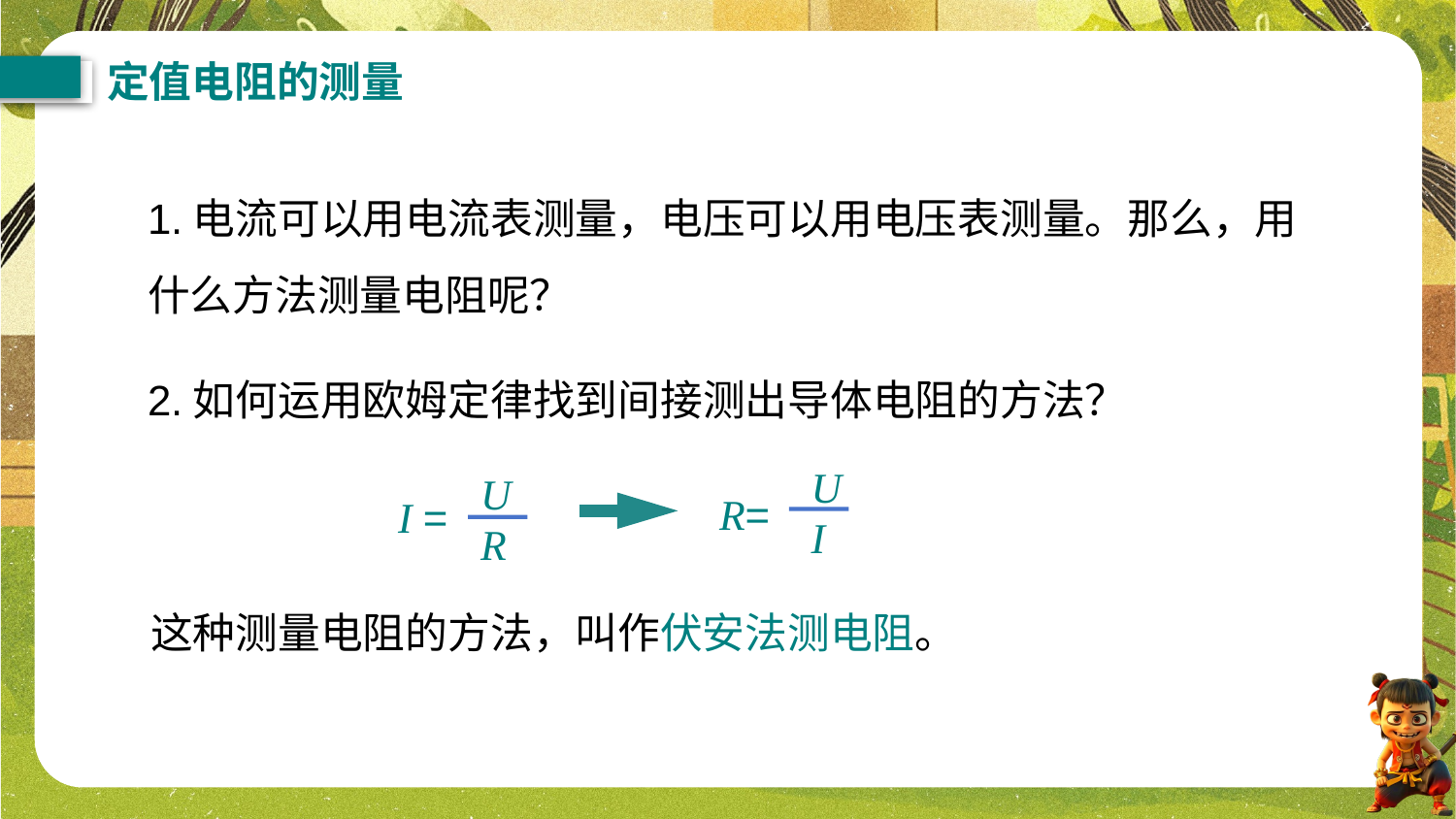

定值电阻的测量

1.电流可以用电流表测量，电压可以用电压表测量。那么，用什么方法测量电阻呢？
2.如何运用欧姆定律找到间接测出导体电阻的方法？
U
I
R=

U
R
I =

这种测量电阻的方法，叫作伏安法测电阻。